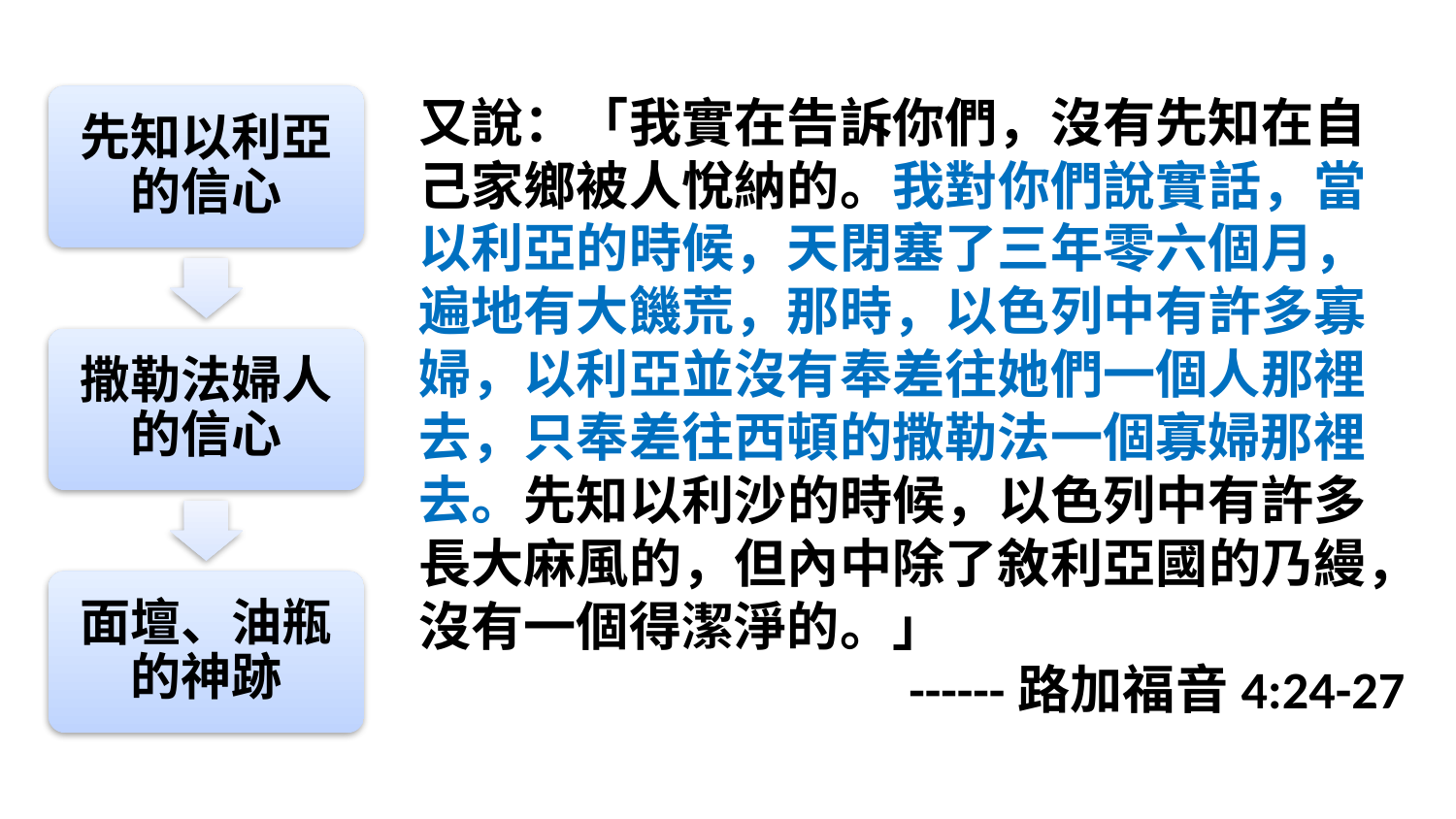

又說：「我實在告訴你們，沒有先知在自己家鄉被人悅納的。我對你們說實話，當以利亞的時候，天閉塞了三年零六個月，遍地有大饑荒，那時，以色列中有許多寡婦，以利亞並沒有奉差往她們一個人那裡去，只奉差往西頓的撒勒法一個寡婦那裡去。先知以利沙的時候，以色列中有許多長大麻風的，但內中除了敘利亞國的乃縵，沒有一個得潔淨的。」
------路加福音4:24-27
先知以利亞的信心

撒勒法婦人的信心

面壇、油瓶的神跡